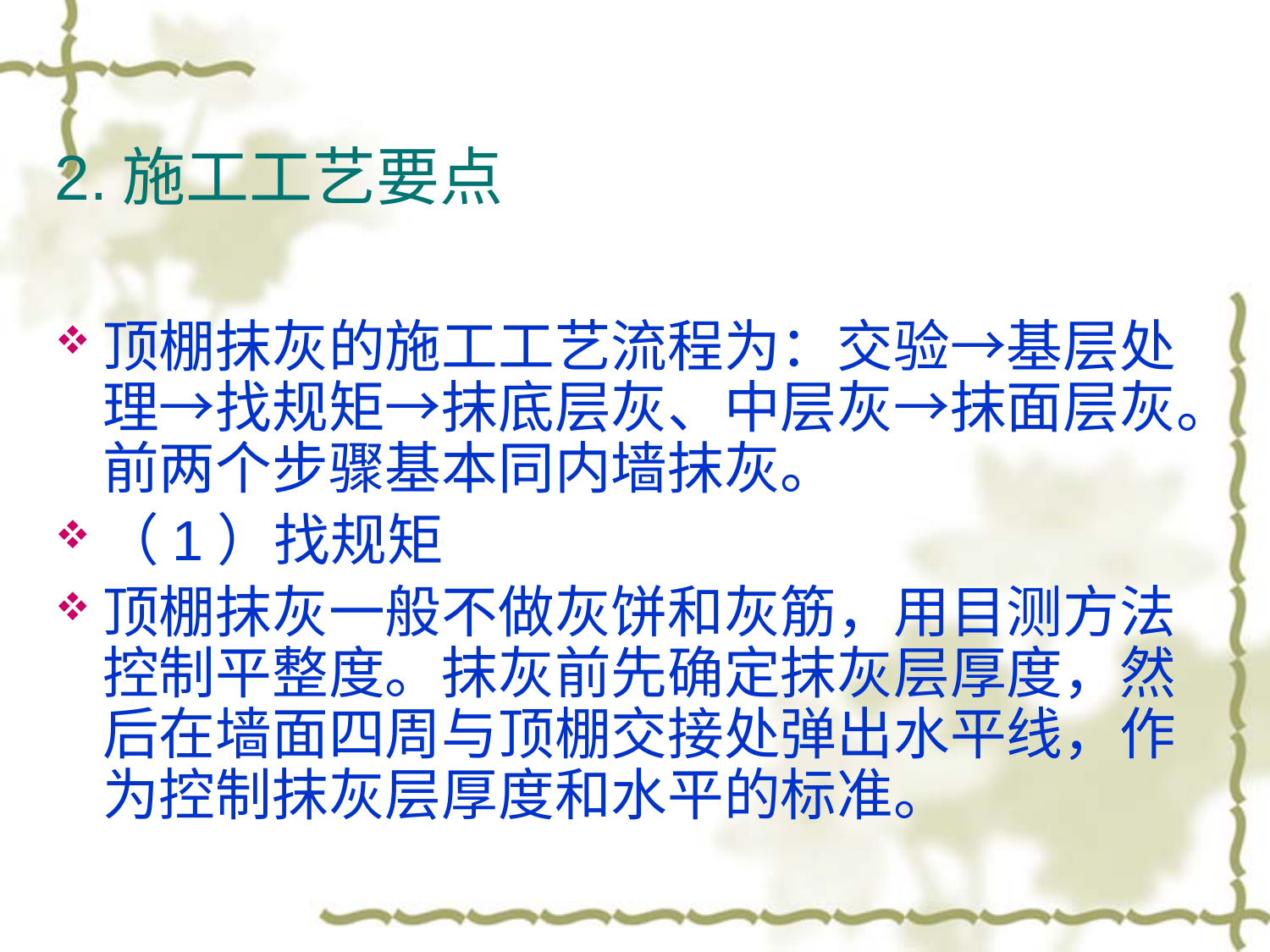

# 2.施工工艺要点

顶棚抹灰的施工工艺流程为：交验→基层处理→找规矩→抹底层灰、中层灰→抹面层灰。前两个步骤基本同内墙抹灰。
（1）找规矩
顶棚抹灰一般不做灰饼和灰筋，用目测方法控制平整度。抹灰前先确定抹灰层厚度，然后在墙面四周与顶棚交接处弹出水平线，作为控制抹灰层厚度和水平的标准。